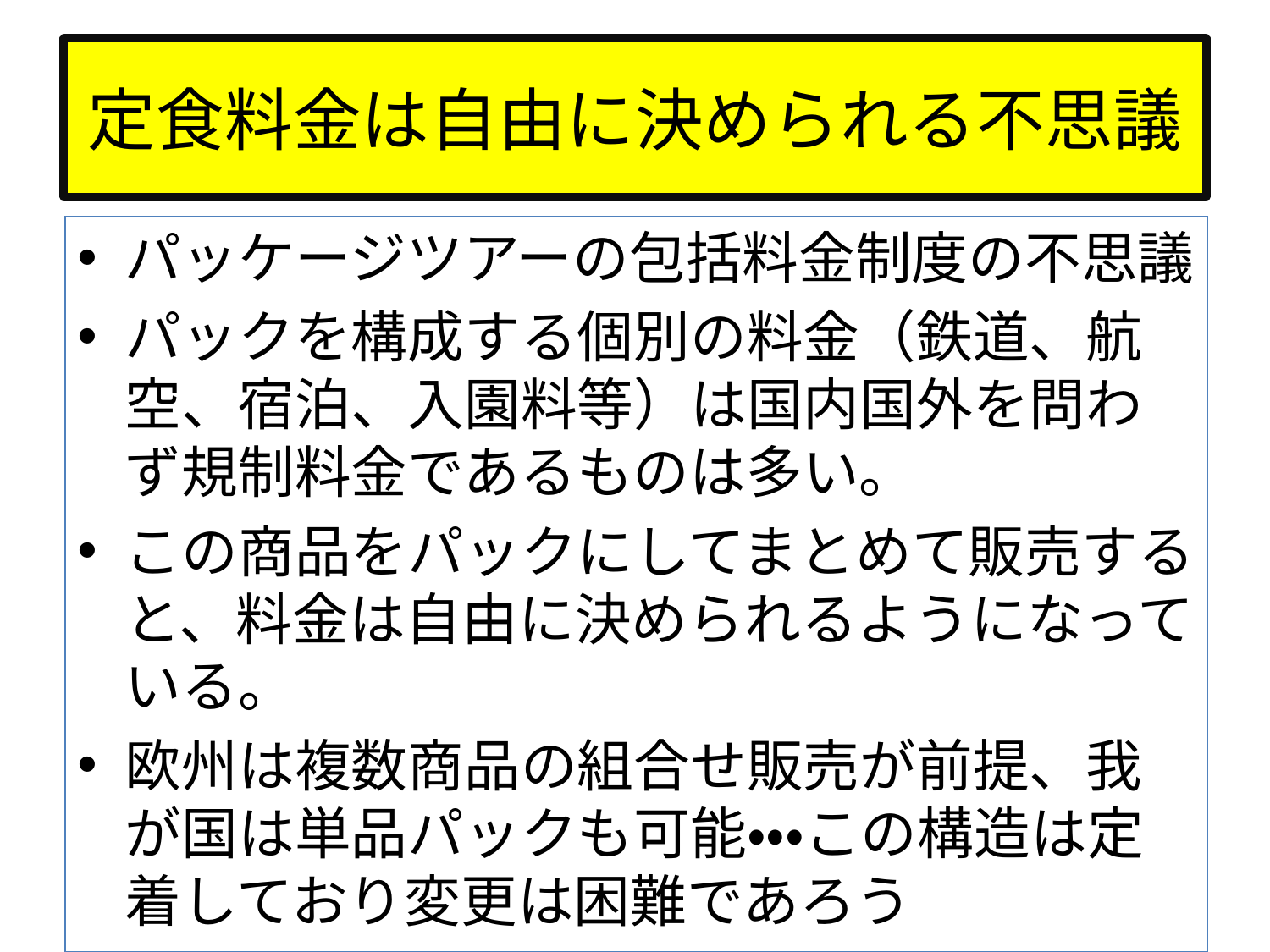

定食料金は自由に決められる不思議
パッケージツアーの包括料金制度の不思議
パックを構成する個別の料金（鉄道、航空、宿泊、入園料等）は国内国外を問わず規制料金であるものは多い。
この商品をパックにしてまとめて販売すると、料金は自由に決められるようになっている。
欧州は複数商品の組合せ販売が前提、我が国は単品パックも可能・・・この構造は定着しており変更は困難であろう